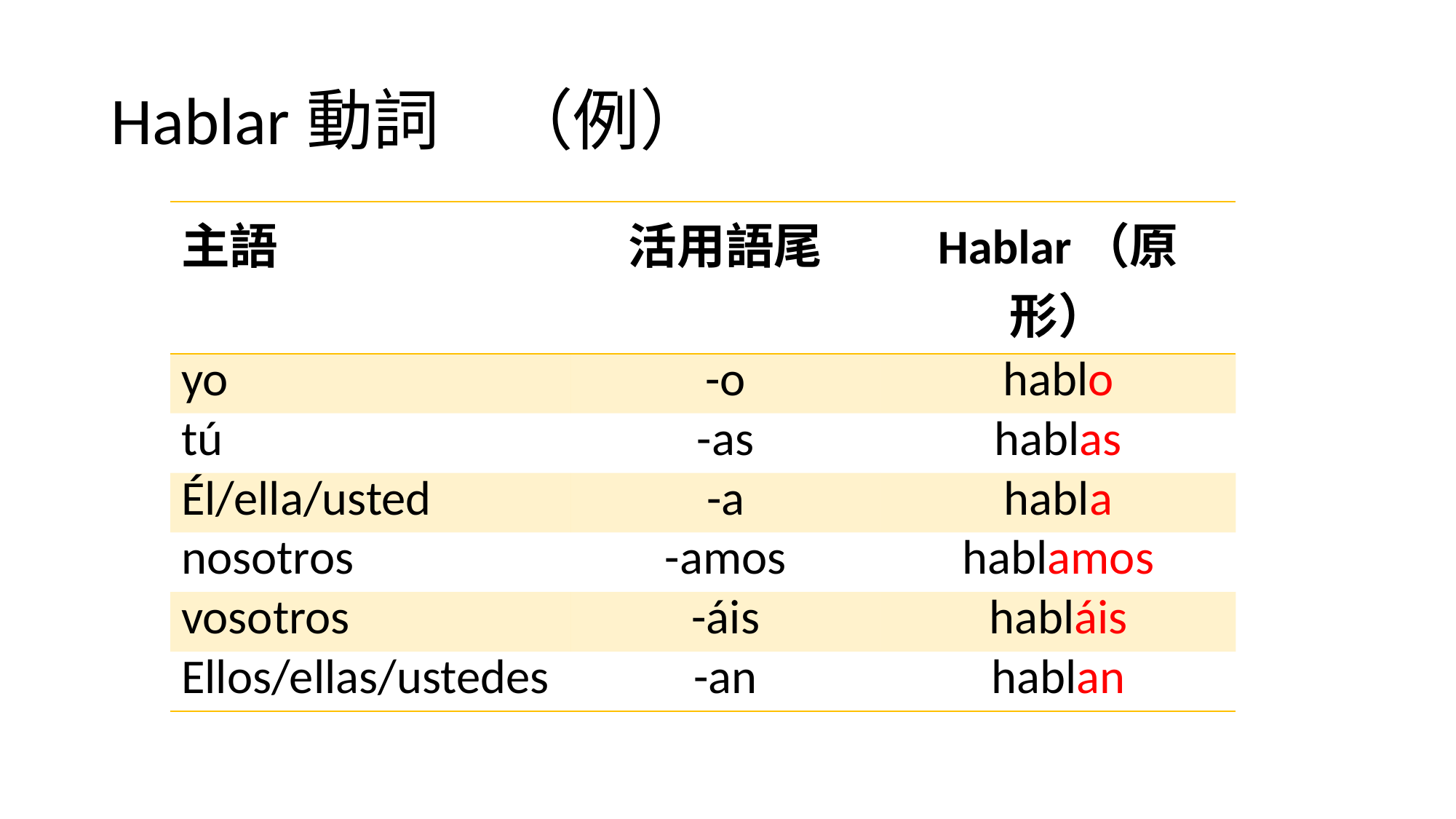

# Hablar動詞　（例）
| 主語 | 活用語尾 | Hablar（原形） |
| --- | --- | --- |
| yo | -o | hablo |
| tú | -as | hablas |
| Él/ella/usted | -a | habla |
| nosotros | -amos | hablamos |
| vosotros | -áis | habláis |
| Ellos/ellas/ustedes | -an | hablan |